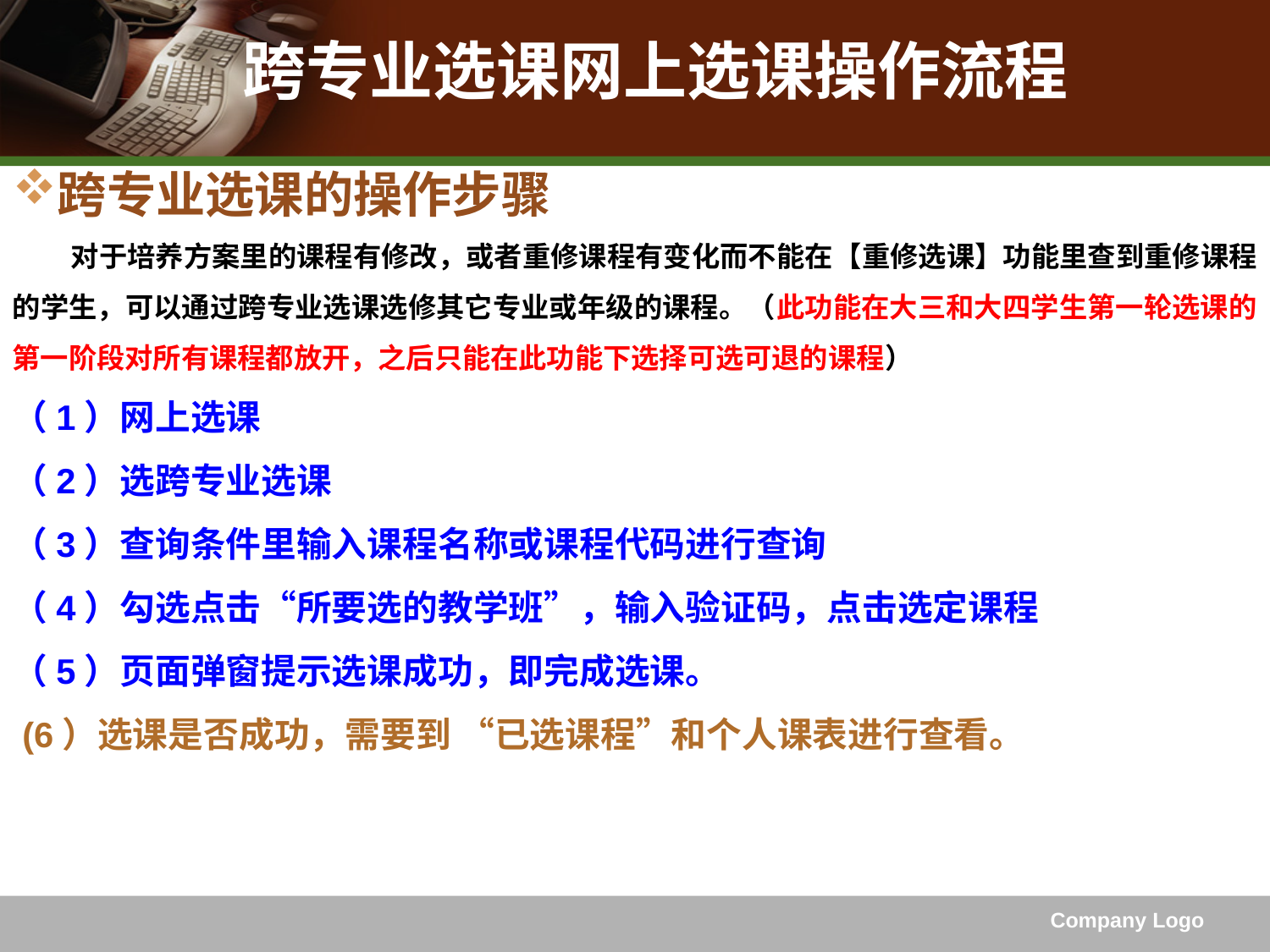

# 跨专业选课网上选课操作流程
跨专业选课的操作步骤
        对于培养方案里的课程有修改，或者重修课程有变化而不能在【重修选课】功能里查到重修课程的学生，可以通过跨专业选课选修其它专业或年级的课程。（此功能在大三和大四学生第一轮选课的第一阶段对所有课程都放开，之后只能在此功能下选择可选可退的课程）
（1）网上选课
（2）选跨专业选课
（3）查询条件里输入课程名称或课程代码进行查询
（4）勾选点击“所要选的教学班”，输入验证码，点击选定课程
（5）页面弹窗提示选课成功，即完成选课。
 (6）选课是否成功，需要到 “已选课程”和个人课表进行查看。

Company Logo